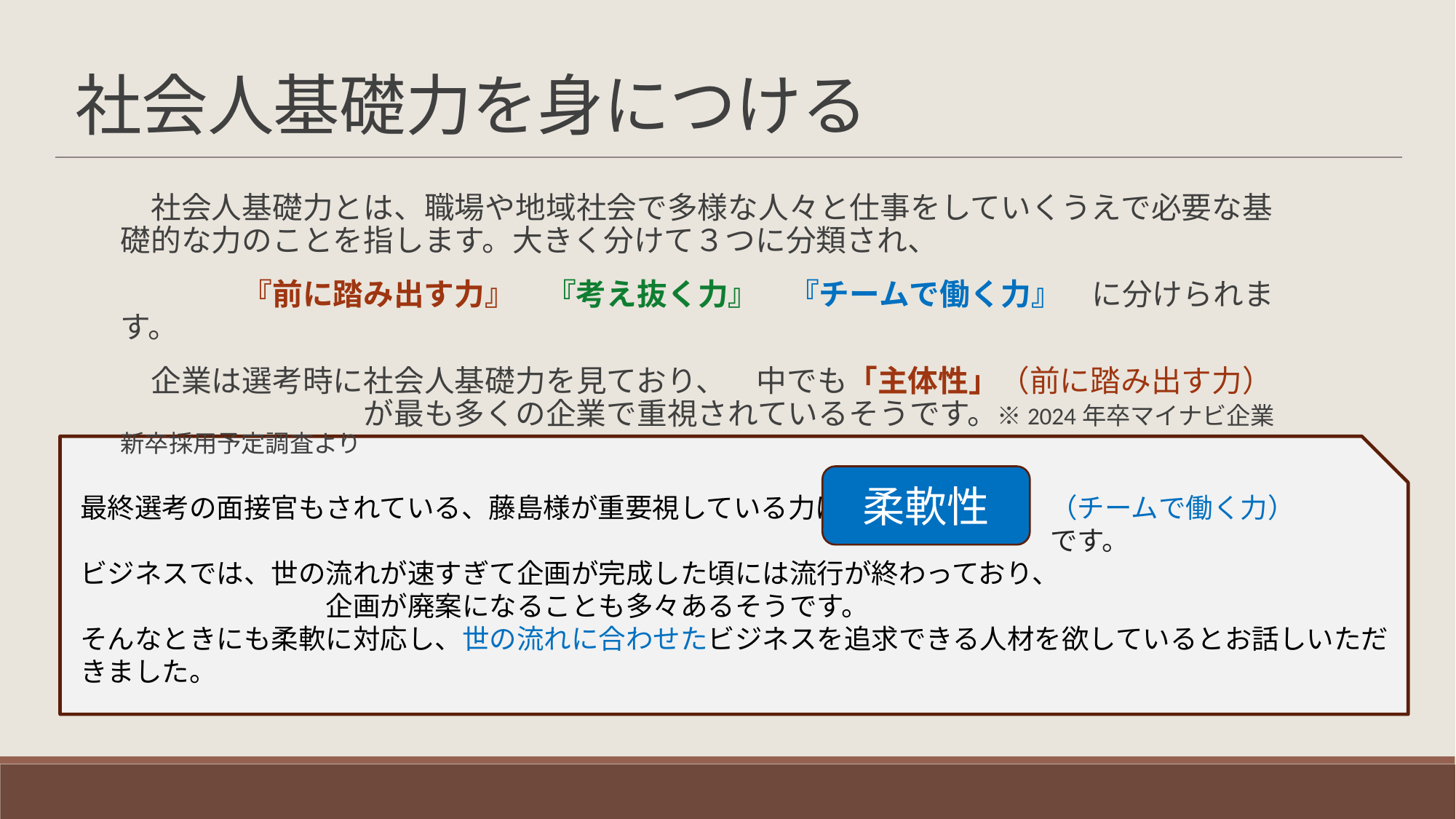

社会人基礎力を身につける
　社会人基礎力とは、職場や地域社会で多様な人々と仕事をしていくうえで必要な基礎的な力のことを指します。大きく分けて３つに分類され、
　　　　『前に踏み出す力』　『考え抜く力』　『チームで働く力』　に分けられます。
　企業は選考時に社会人基礎力を見ており、　中でも「主体性」（前に踏み出す力）　　　　　　　　が最も多くの企業で重視されているそうです。※2024年卒マイナビ企業新卒採用予定調査より

柔軟性
最終選考の面接官もされている、藤島様が重要視している力は

ビジネスでは、世の流れが速すぎて企画が完成した頃には流行が終わっており、　　　　　　　　　　　　　　　　　　　　　企画が廃案になることも多々あるそうです。
そんなときにも柔軟に対応し、世の流れに合わせたビジネスを追求できる人材を欲しているとお話しいただきました。
（チームで働く力）　です。